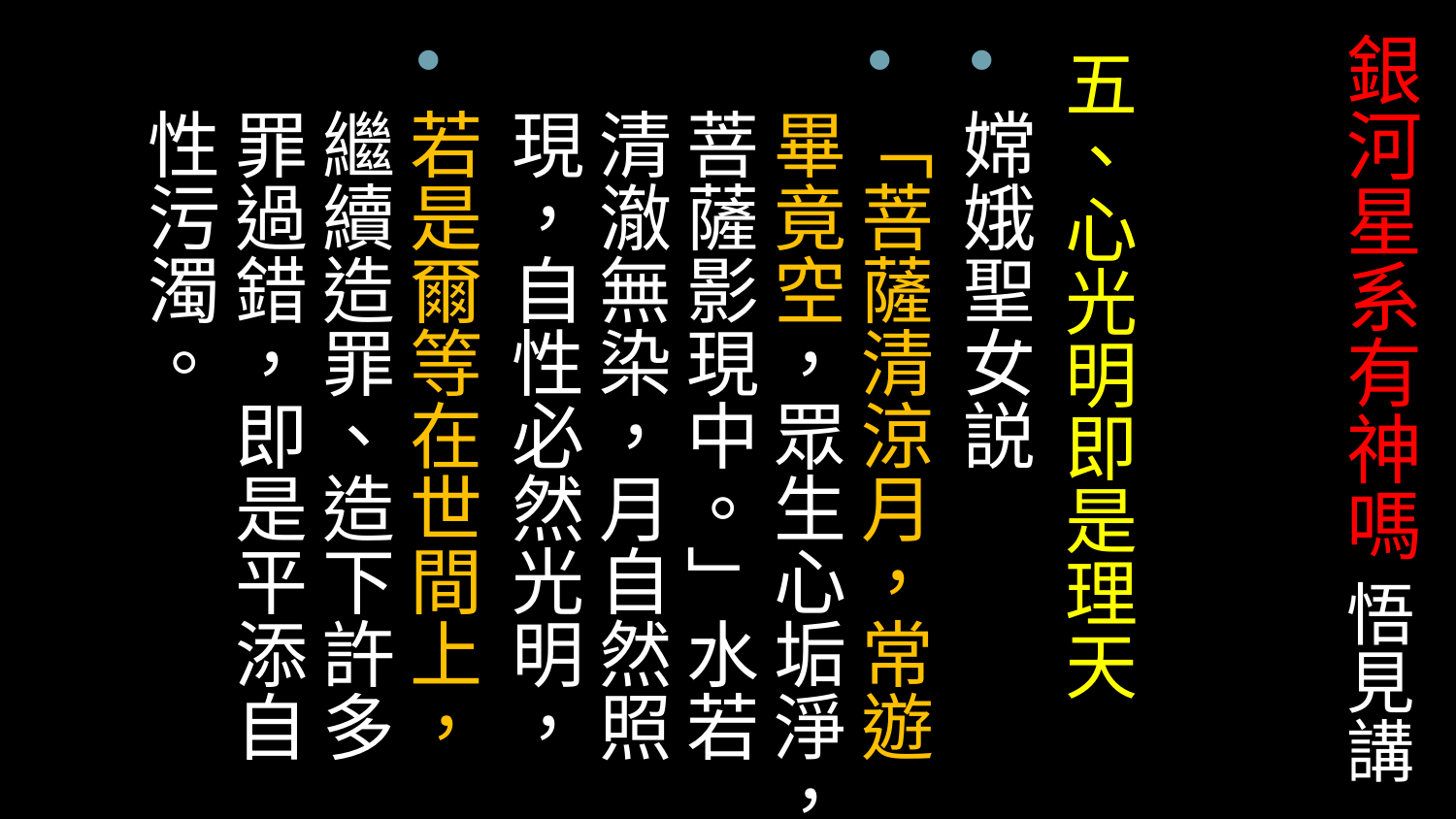

# 銀河星系有神嗎 悟見講
五、心光明即是理天
嫦娥聖女説
「菩薩清涼月，常遊畢竟空，眾生心垢淨，菩薩影現中。」水若清澈無染，月自然照現，自性必然光明，
若是爾等在世間上，繼續造罪、造下許多罪過錯，即是平添自性污濁。